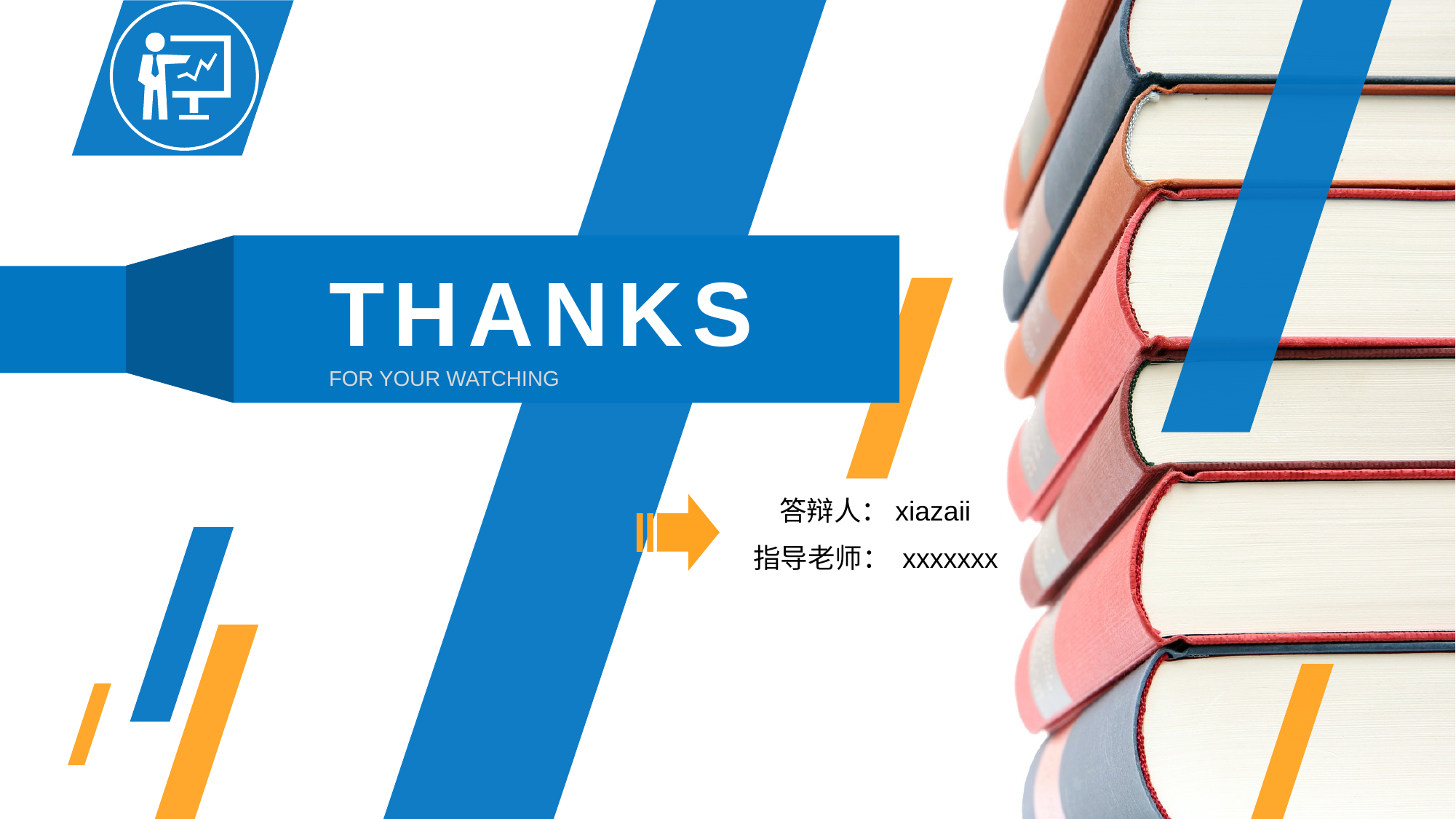

THANKS

FOR YOUR WATCHING
答辩人：xiazaii

指导老师： xxxxxxx